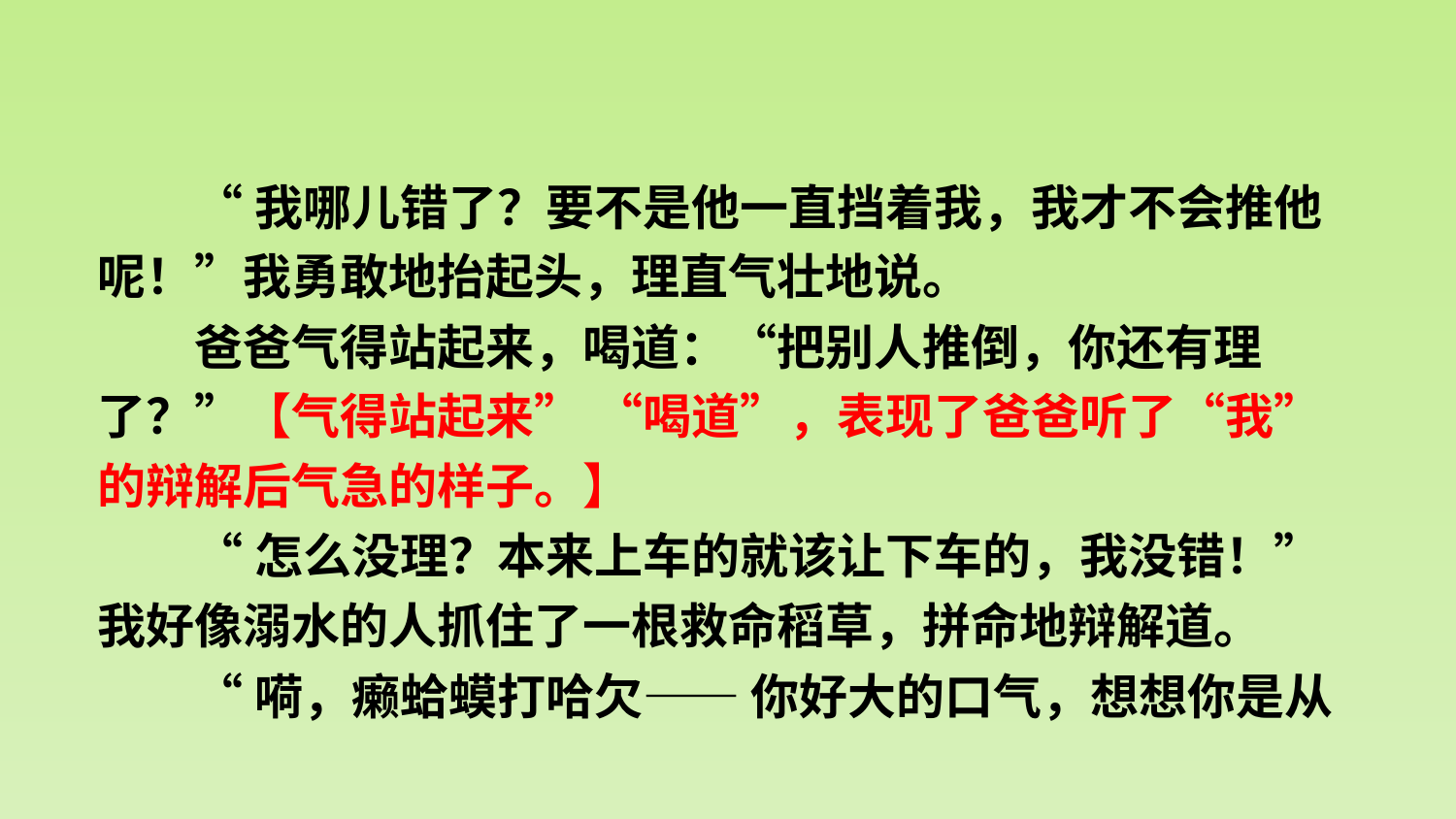

“我哪儿错了？要不是他一直挡着我，我才不会推他呢！”我勇敢地抬起头，理直气壮地说。
爸爸气得站起来，喝道：“把别人推倒，你还有理了？”【气得站起来” “喝道”，表现了爸爸听了“我”的辩解后气急的样子。】
“怎么没理？本来上车的就该让下车的，我没错！”我好像溺水的人抓住了一根救命稻草，拼命地辩解道。
“嗬，癞蛤蟆打哈欠—— 你好大的口气，想想你是从